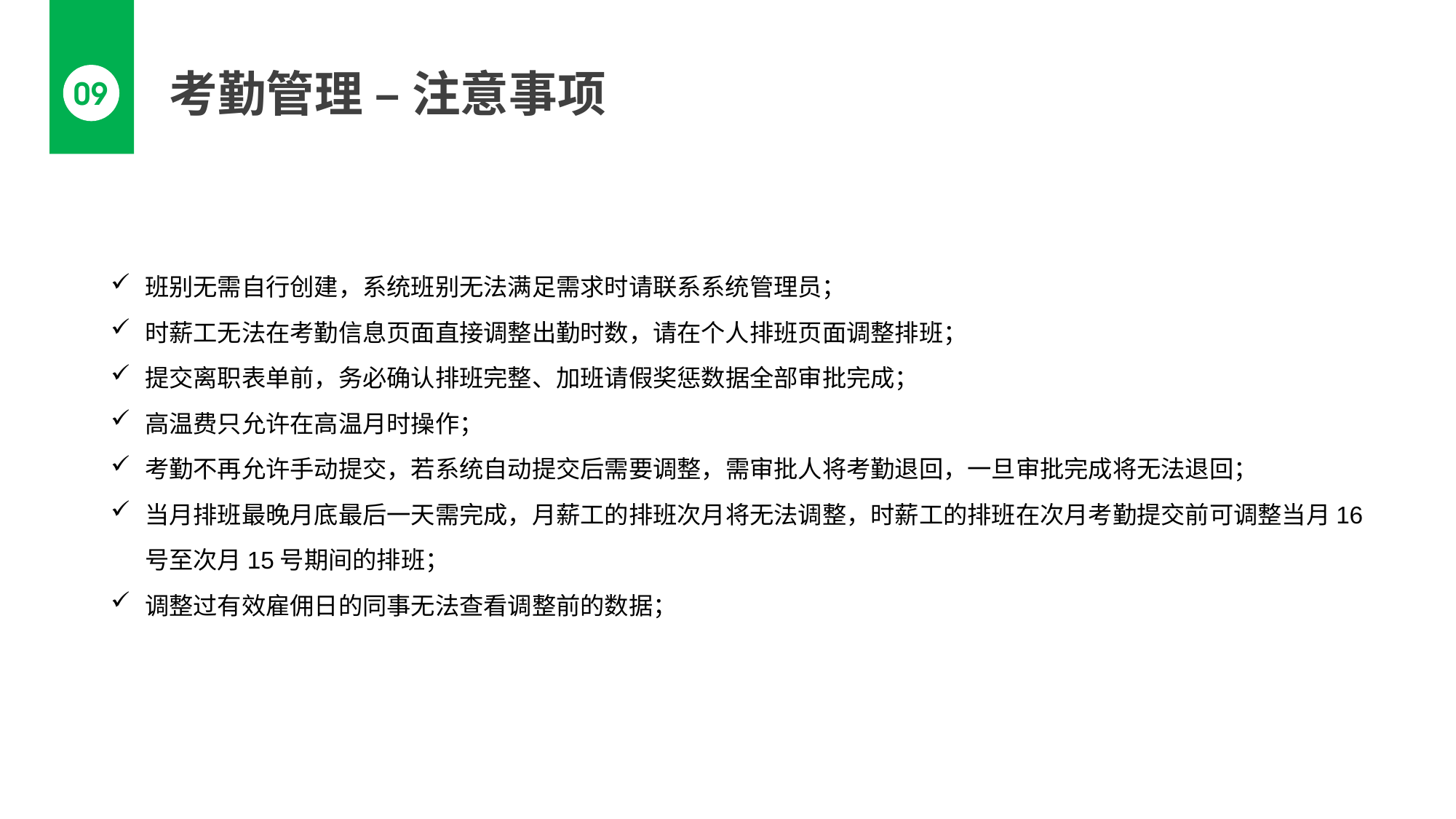

考勤管理 – 注意事项
09
班别无需自行创建，系统班别无法满足需求时请联系系统管理员；
时薪工无法在考勤信息页面直接调整出勤时数，请在个人排班页面调整排班；
提交离职表单前，务必确认排班完整、加班请假奖惩数据全部审批完成；
高温费只允许在高温月时操作；
考勤不再允许手动提交，若系统自动提交后需要调整，需审批人将考勤退回，一旦审批完成将无法退回；
当月排班最晚月底最后一天需完成，月薪工的排班次月将无法调整，时薪工的排班在次月考勤提交前可调整当月16号至次月15号期间的排班；
调整过有效雇佣日的同事无法查看调整前的数据；